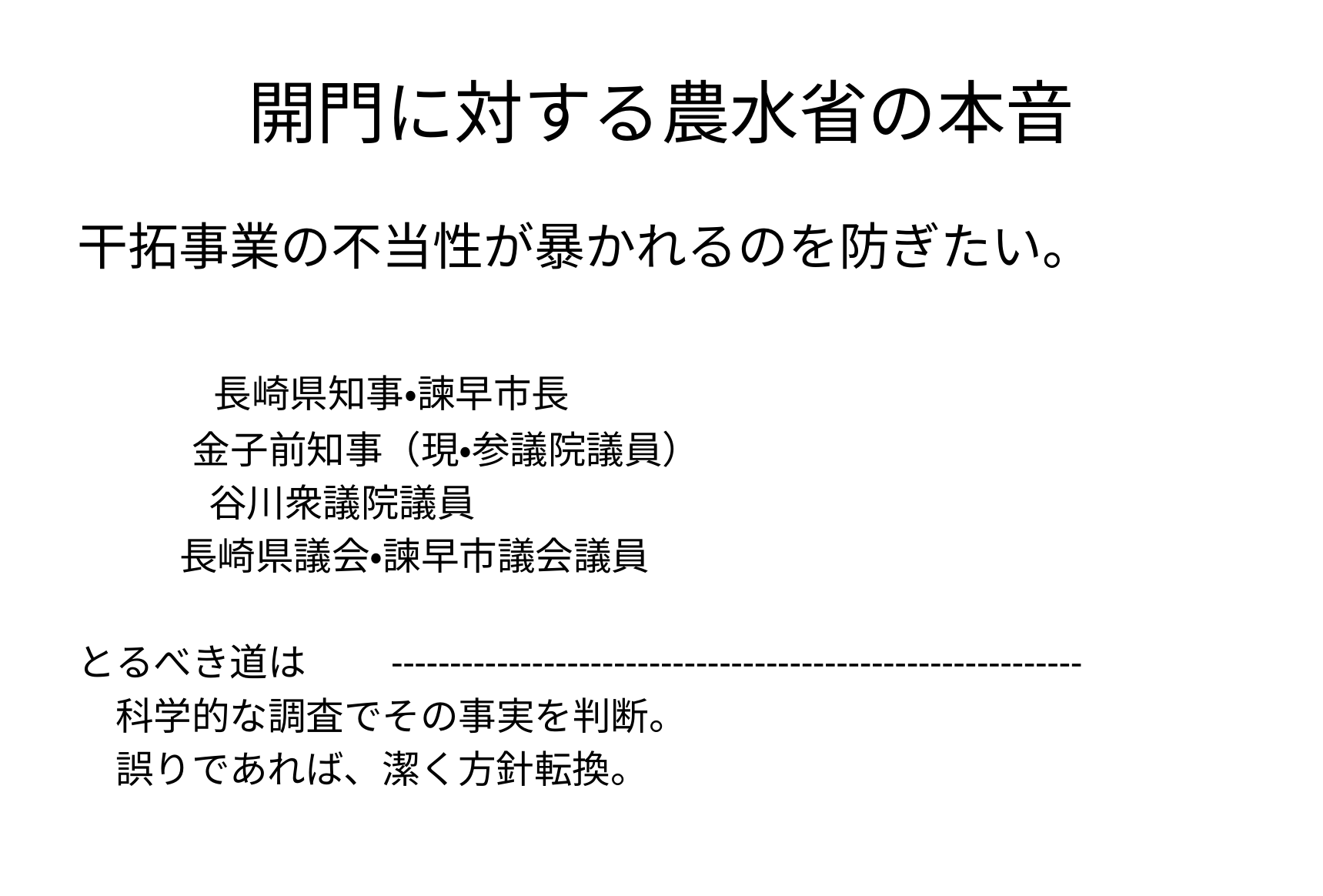

# 開門に対する農水省の本音
干拓事業の不当性が暴かれるのを防ぎたい。

  　　長崎県知事・諫早市長
        　金子前知事（現・参議院議員）
　　  　谷川衆議院議員
           長崎県議会・諫早市議会議員

とるべき道は　　-----------------------------------------------------------
　科学的な調査でその事実を判断。
　誤りであれば、潔く方針転換。